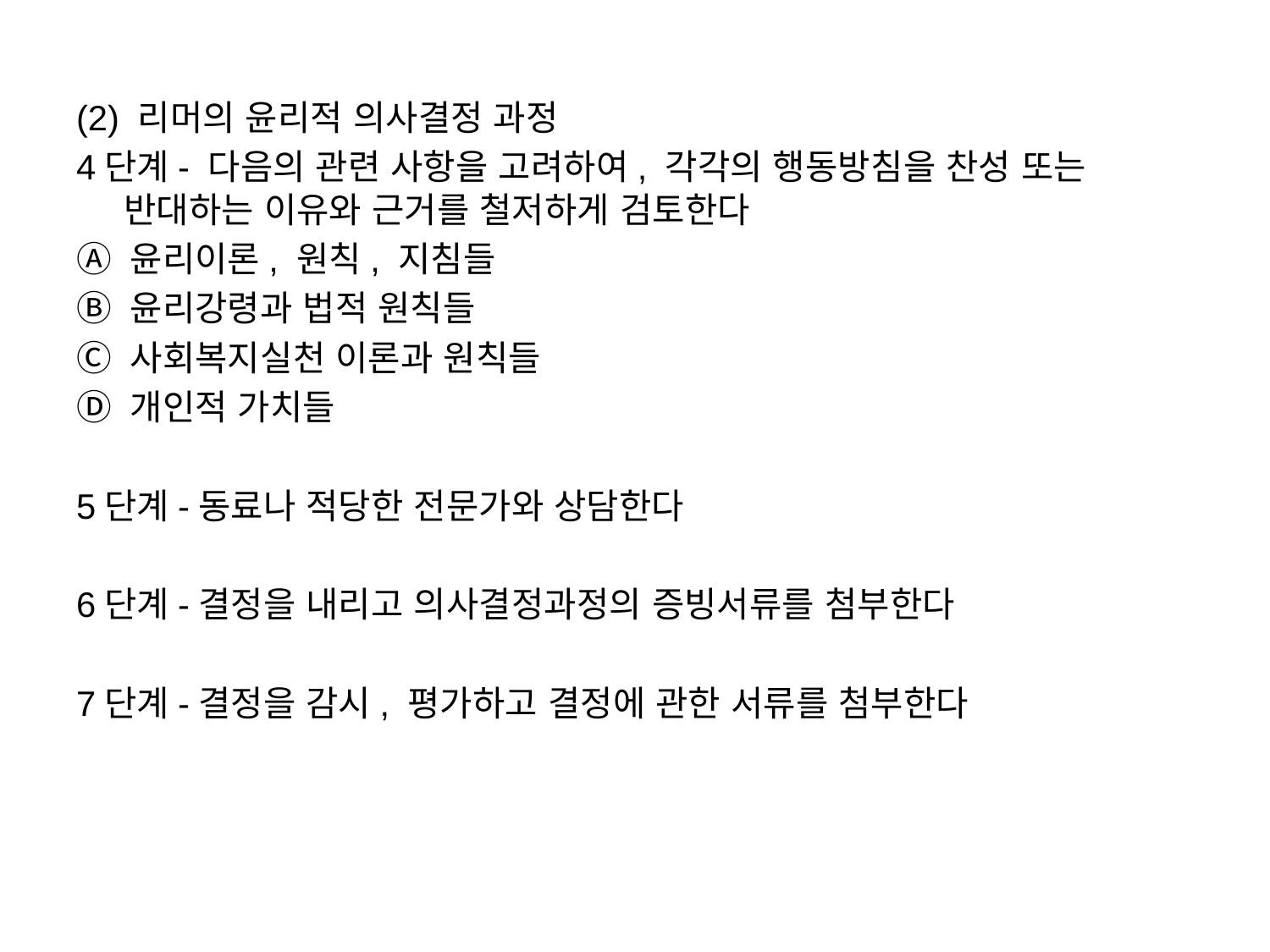

(2) 리머의 윤리적 의사결정 과정
4단계- 다음의 관련 사항을 고려하여, 각각의 행동방침을 찬성 또는 반대하는 이유와 근거를 철저하게 검토한다
Ⓐ 윤리이론, 원칙, 지침들
Ⓑ 윤리강령과 법적 원칙들
Ⓒ 사회복지실천 이론과 원칙들
Ⓓ 개인적 가치들

5단계-동료나 적당한 전문가와 상담한다

6단계-결정을 내리고 의사결정과정의 증빙서류를 첨부한다

7단계-결정을 감시, 평가하고 결정에 관한 서류를 첨부한다